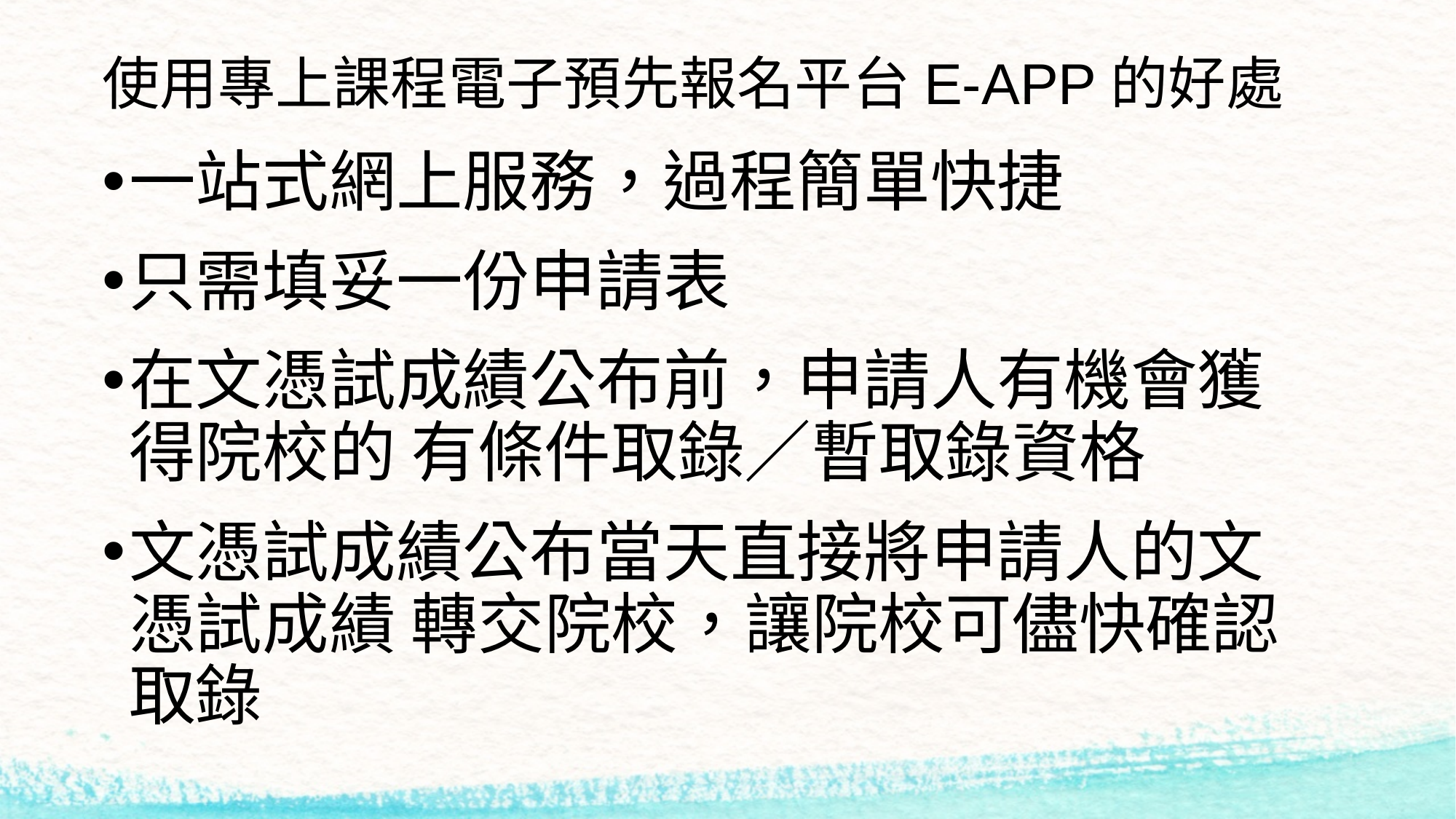

# 使用專上課程電子預先報名平台E-APP的好處
一站式網上服務，過程簡單快捷
只需填妥一份申請表
在文憑試成績公布前，申請人有機會獲得院校的 有條件取錄／暫取錄資格
文憑試成績公布當天直接將申請人的文憑試成績 轉交院校，讓院校可儘快確認取錄